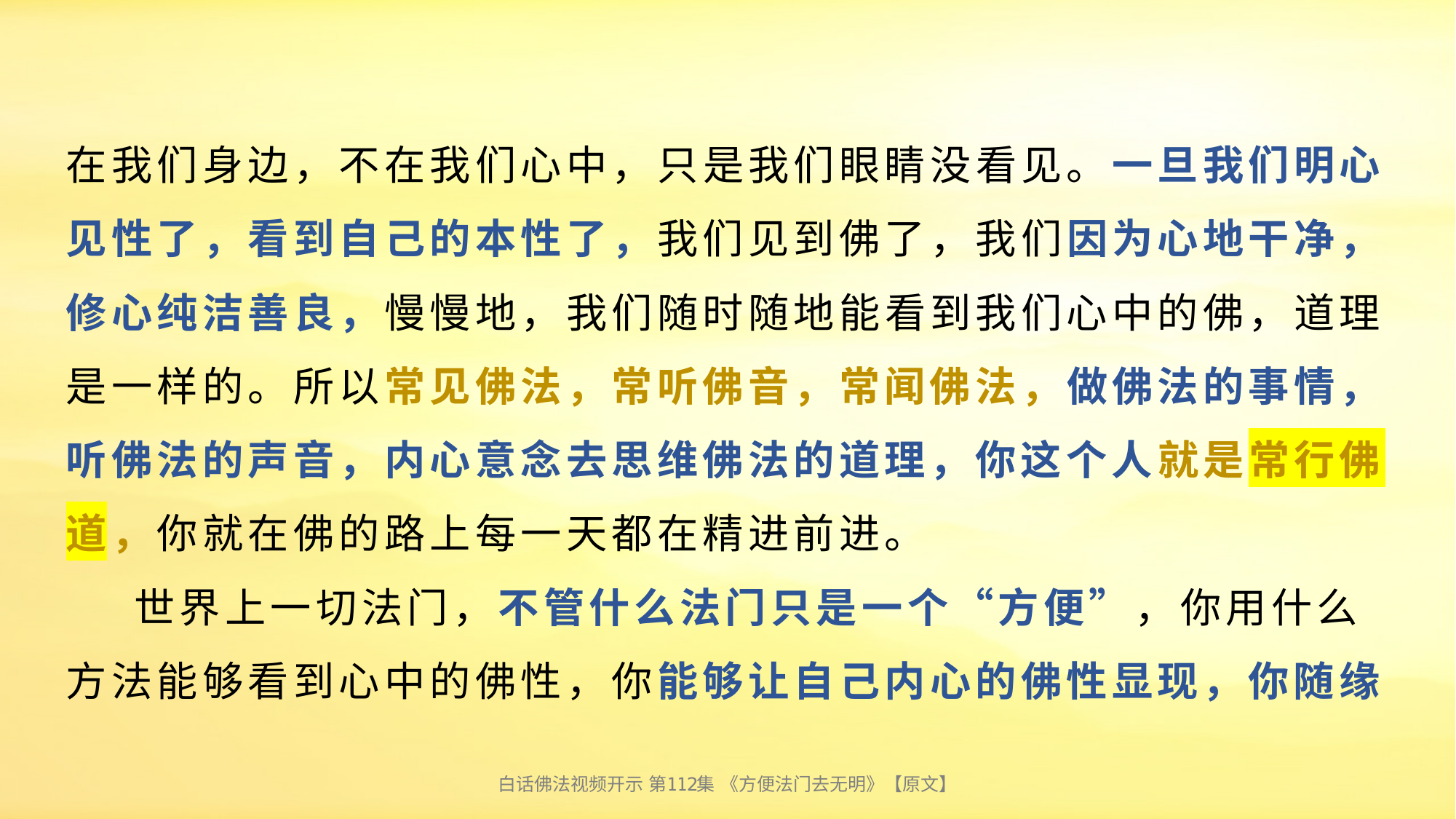

# 在我们身边，不在我们心中，只是我们眼睛没看见。一旦我们明心见性了，看到自己的本性了，我们见到佛了，我们因为心地干净，修心纯洁善良，慢慢地，我们随时随地能看到我们心中的佛，道理是一样的。所以常见佛法，常听佛音，常闻佛法，做佛法的事情，听佛法的声音，内心意念去思维佛法的道理，你这个人就是常行佛道，你就在佛的路上每一天都在精进前进。 世界上一切法门，不管什么法门只是一个“方便”，你用什么方法能够看到心中的佛性，你能够让自己内心的佛性显现，你随缘
白话佛法视频开示 第112集 《方便法门去无明》【原文】